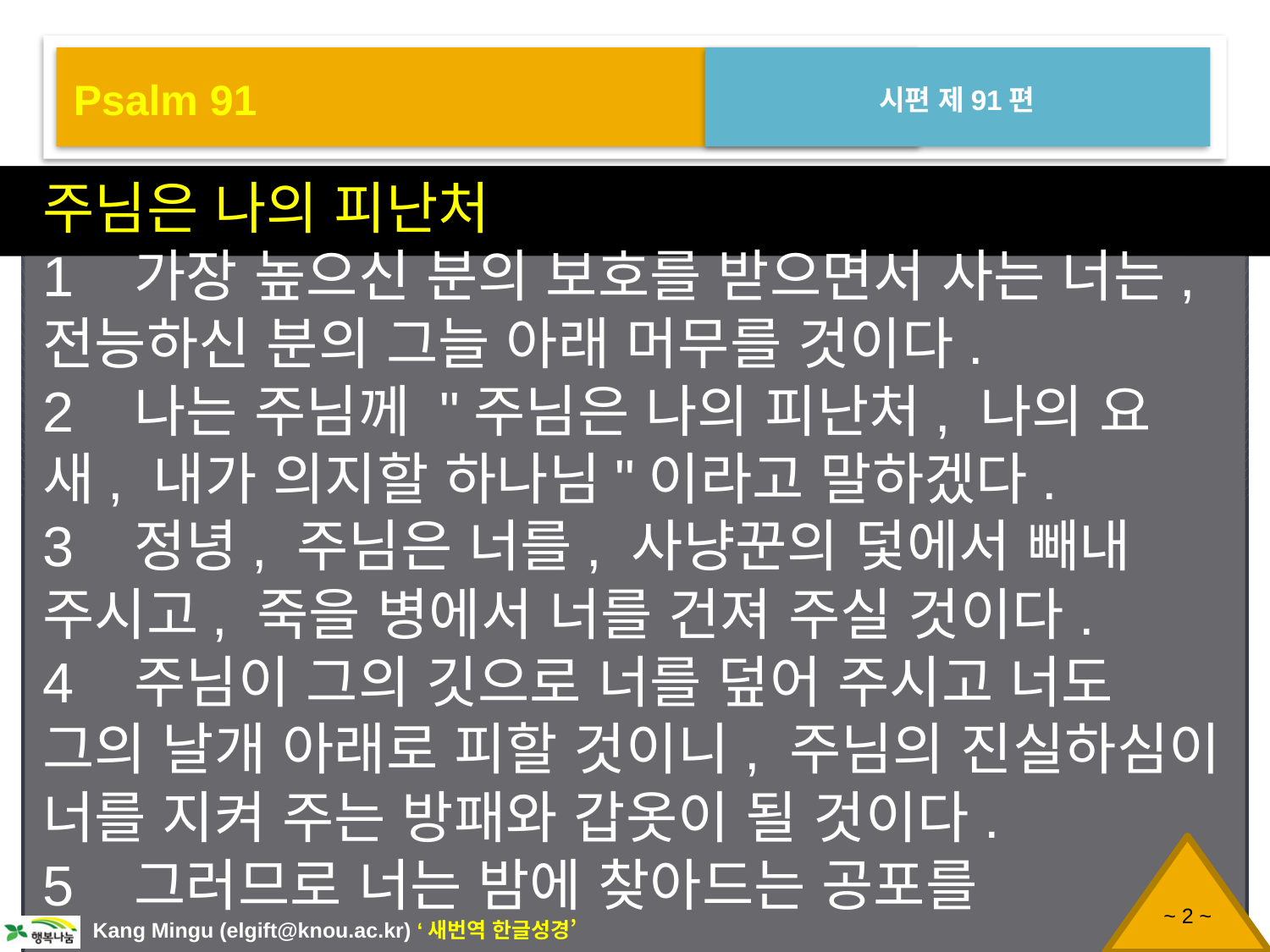

Psalm 91
시편 제91편
주님은 나의 피난처
1   가장 높으신 분의 보호를 받으면서 사는 너는, 전능하신 분의 그늘 아래 머무를 것이다.
2   나는 주님께 "주님은 나의 피난처, 나의 요새, 내가 의지할 하나님"이라고 말하겠다.
3   정녕, 주님은 너를, 사냥꾼의 덫에서 빼내 주시고, 죽을 병에서 너를 건져 주실 것이다.
4   주님이 그의 깃으로 너를 덮어 주시고 너도 그의 날개 아래로 피할 것이니, 주님의 진실하심이 너를 지켜 주는 방패와 갑옷이 될 것이다.
5   그러므로 너는 밤에 찾아드는 공포를